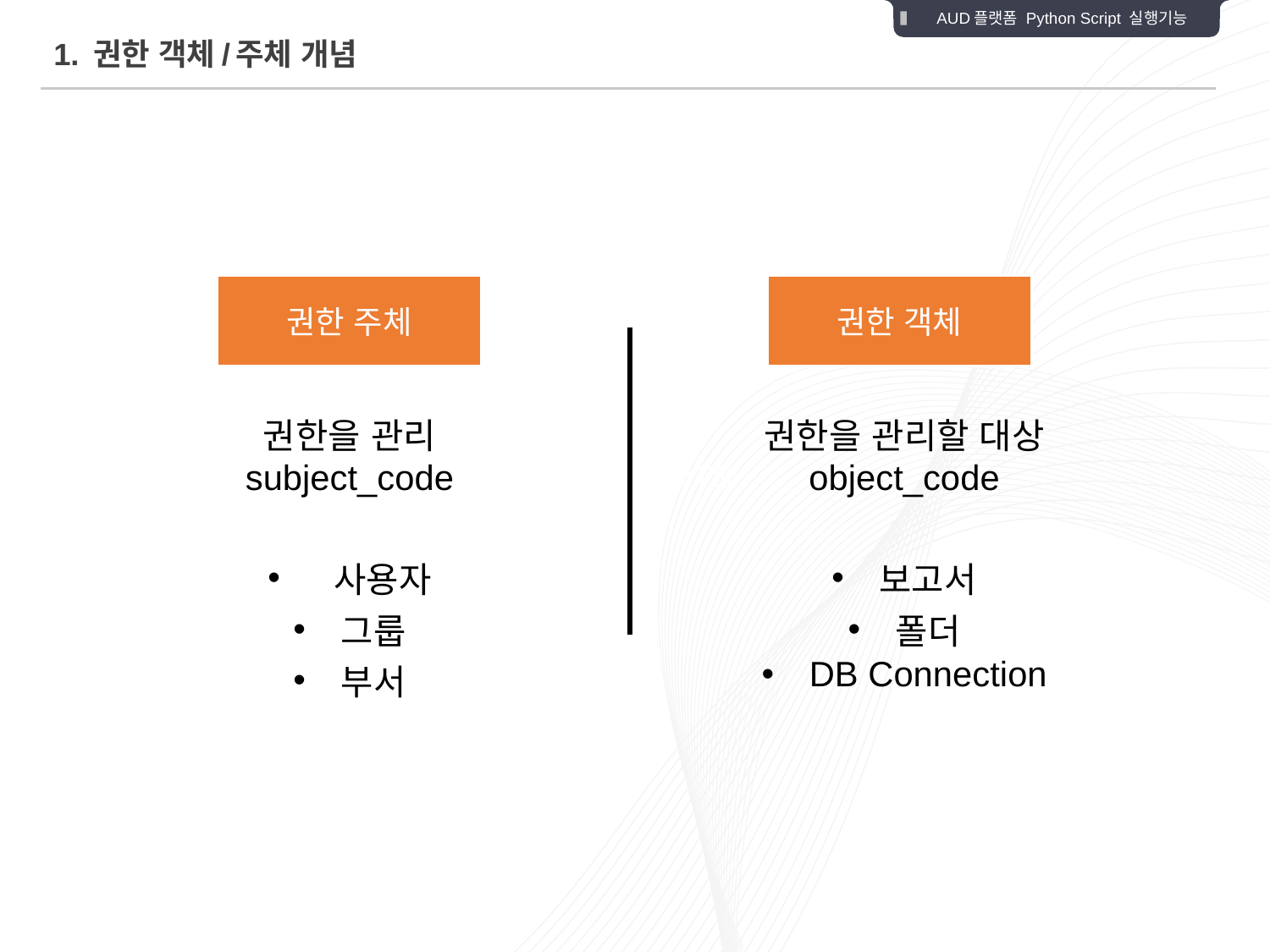

AUD플랫폼 Python Script 실행기능
1. 권한 객체/주체 개념
권한 주체
권한 객체
| 권한을 관리 subject\_code | 권한을 관리할 대상 object\_code |
| --- | --- |
| 사용자 그룹 부서 | 보고서 폴더 DB Connection |